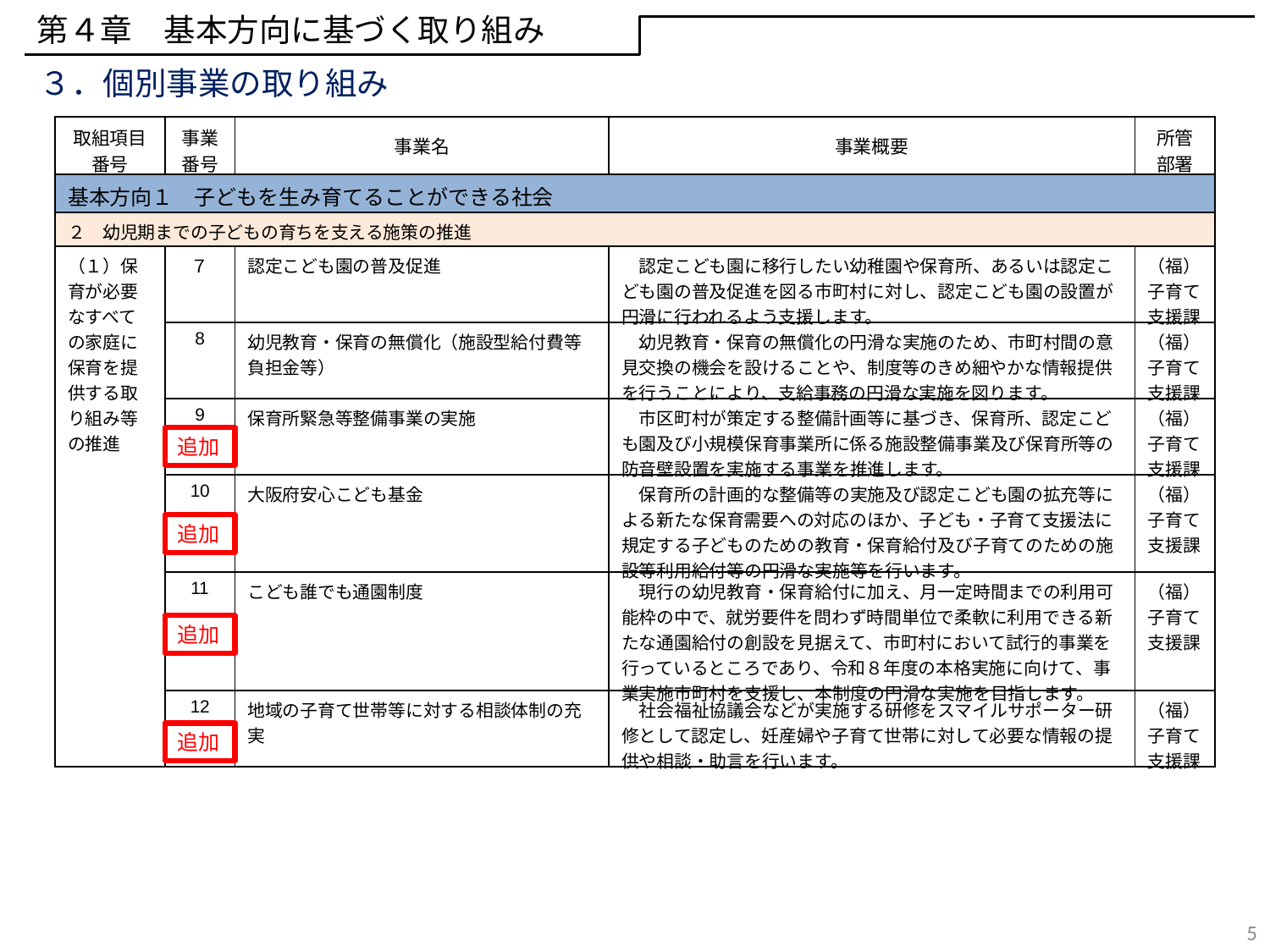

第４章　基本方向に基づく取り組み
３．個別事業の取り組み
| 取組項目 番号 | 事業 番号 | 事業名 | 事業概要 | 所管 部署 |
| --- | --- | --- | --- | --- |
| 基本方向１　子どもを生み育てることができる社会 |  |  |  |  |
| ２　幼児期までの子どもの育ちを支える施策の推進 |  |  |  |  |
| （１）保育が必要なすべての家庭に保育を提供する取り組み等の推進 | ７ | 認定こども園の普及促進 | 認定こども園に移行したい幼稚園や保育所、あるいは認定こども園の普及促進を図る市町村に対し、認定こども園の設置が円滑に行われるよう支援します。 | （福）子育て支援課 |
|  | 8 | 幼児教育・保育の無償化（施設型給付費等負担金等） | 幼児教育・保育の無償化の円滑な実施のため、市町村間の意見交換の機会を設けることや、制度等のきめ細やかな情報提供を行うことにより、支給事務の円滑な実施を図ります。 | （福）子育て支援課 |
|  | 9 | 保育所緊急等整備事業の実施 | 市区町村が策定する整備計画等に基づき、保育所、認定こども園及び小規模保育事業所に係る施設整備事業及び保育所等の防音壁設置を実施する事業を推進します。 | （福）子育て支援課 |
|  | 10 | 大阪府安心こども基金 | 保育所の計画的な整備等の実施及び認定こども園の拡充等による新たな保育需要への対応のほか、子ども・子育て支援法に規定する子どものための教育・保育給付及び子育てのための施設等利用給付等の円滑な実施等を行います。 | （福）子育て支援課 |
|  | 11 | こども誰でも通園制度 | 現行の幼児教育・保育給付に加え、月一定時間までの利用可能枠の中で、就労要件を問わず時間単位で柔軟に利用できる新たな通園給付の創設を見据えて、市町村において試行的事業を行っているところであり、令和８年度の本格実施に向けて、事業実施市町村を支援し、本制度の円滑な実施を目指します。 | （福）子育て支援課 |
|  | 12 | 地域の子育て世帯等に対する相談体制の充実 | 社会福祉協議会などが実施する研修をスマイルサポーター研修として認定し、妊産婦や子育て世帯に対して必要な情報の提供や相談・助言を行います。 | （福）子育て支援課 |
追加
追加
追加
追加
5